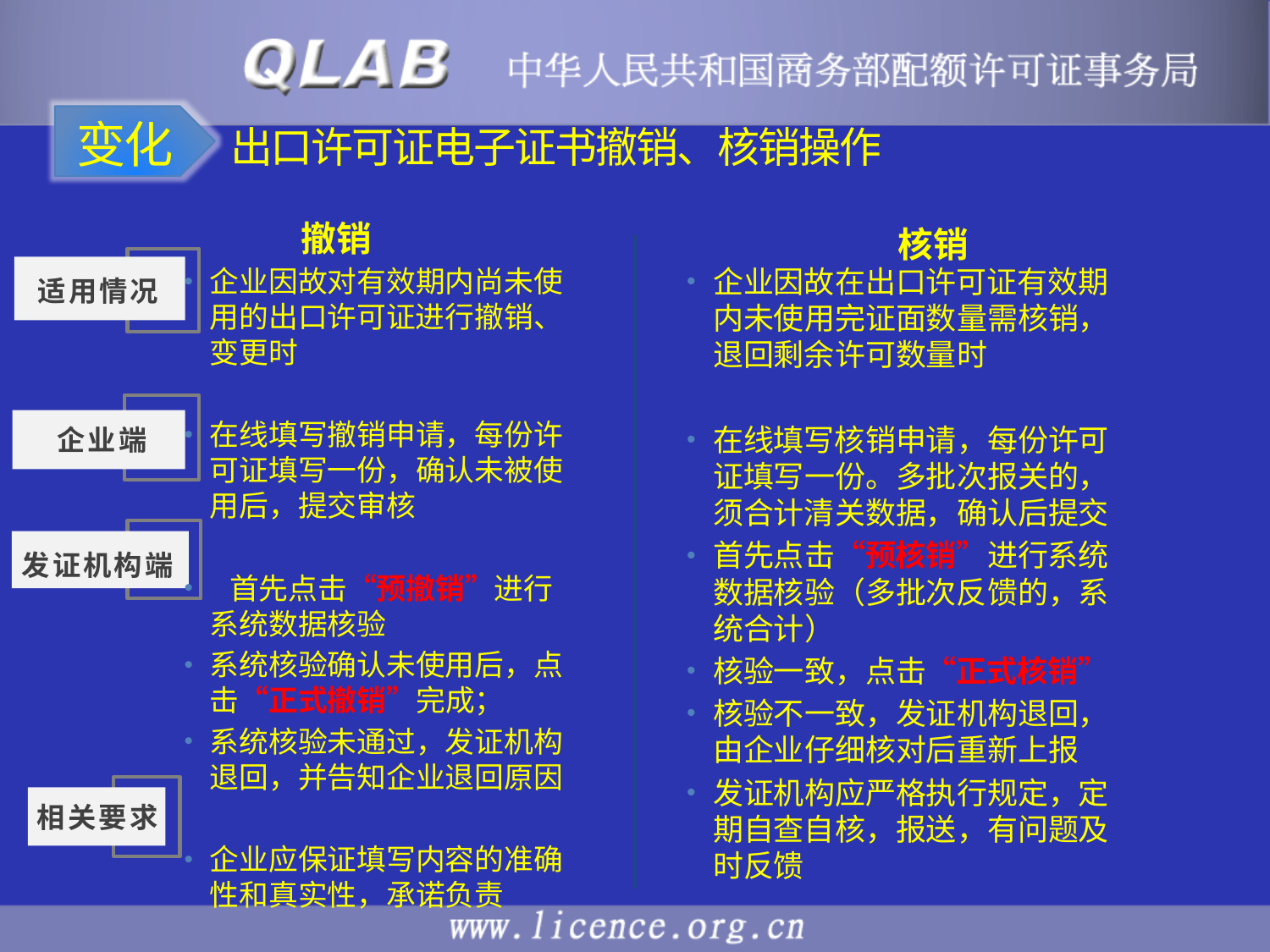

# 变化      出口许可证电子证书撤销、核销操作

撤销
核销

企业因故在出口许可证有效期内未使用完证面数量需核销，退回剩余许可数量时

在线填写核销申请，每份许可证填写一份。多批次报关的，须合计清关数据，确认后提交
首先点击“预核销”进行系统数据核验（多批次反馈的，系统合计）
核验一致，点击“正式核销”
核验不一致，发证机构退回，由企业仔细核对后重新上报
发证机构应严格执行规定，定期自查自核，报送，有问题及时反馈

企业因故对有效期内尚未使用的出口许可证进行撤销、变更时

在线填写撤销申请，每份许可证填写一份，确认未被使用后，提交审核

  首先点击“预撤销”进行系统数据核验
系统核验确认未使用后，点击“正式撤销”完成；
系统核验未通过，发证机构退回，并告知企业退回原因

企业应保证填写内容的准确性和真实性，承诺负责

适用情况

企业端

发证机构端

相关要求